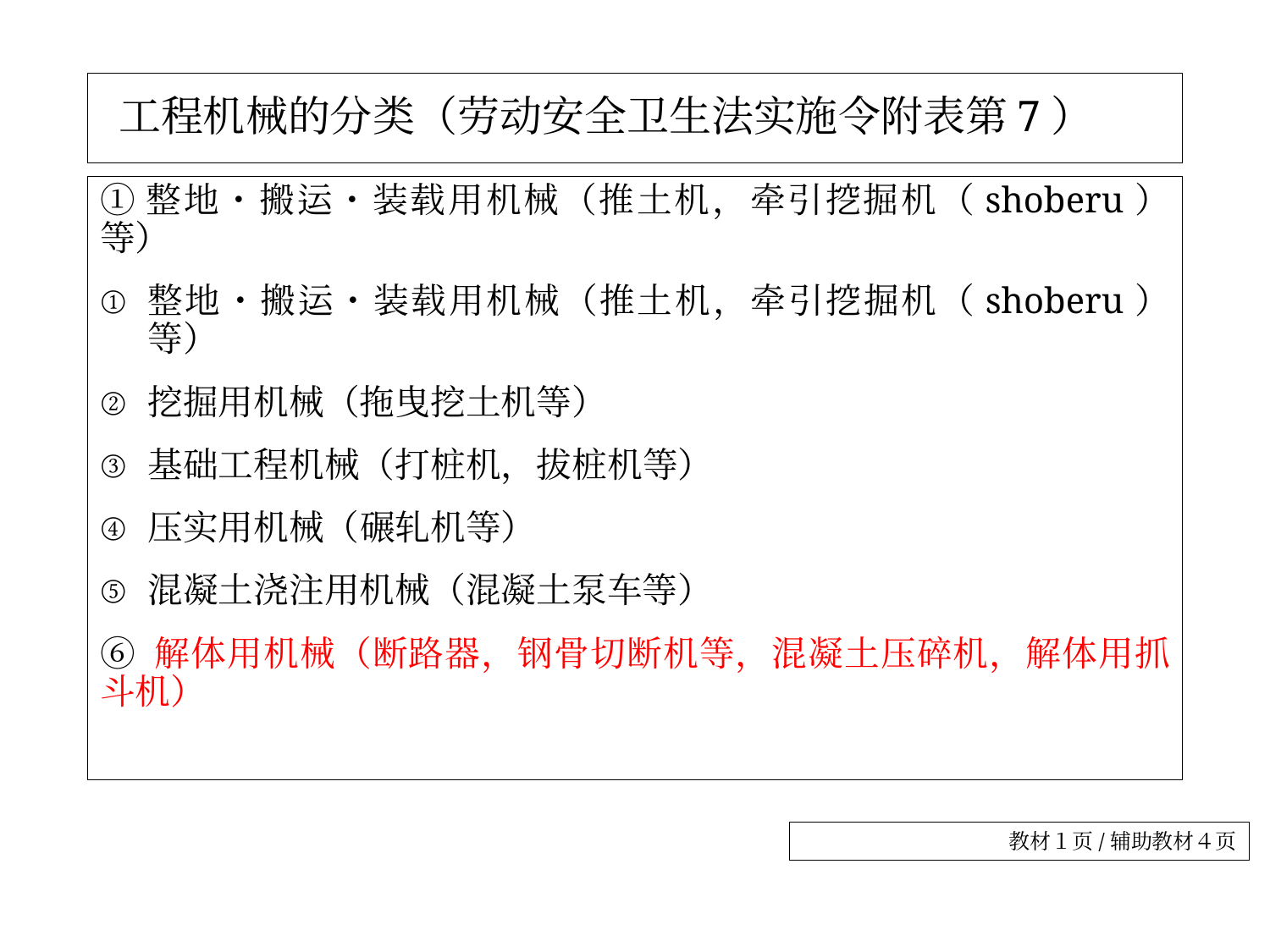

# 工程机械的分类（劳动安全卫生法实施令附表第7）
①整地・搬运・装载用机械（推土机，牵引挖掘机（shoberu）等）
整地・搬运・装载用机械（推土机，牵引挖掘机（shoberu）等）
挖掘用机械（拖曳挖土机等）
基础工程机械（打桩机，拔桩机等）
压实用机械（碾轧机等）
混凝土浇注用机械（混凝土泵车等）
⑥ 解体用机械（断路器，钢骨切断机等，混凝土压碎机，解体用抓斗机）
教材１页/辅助教材４页